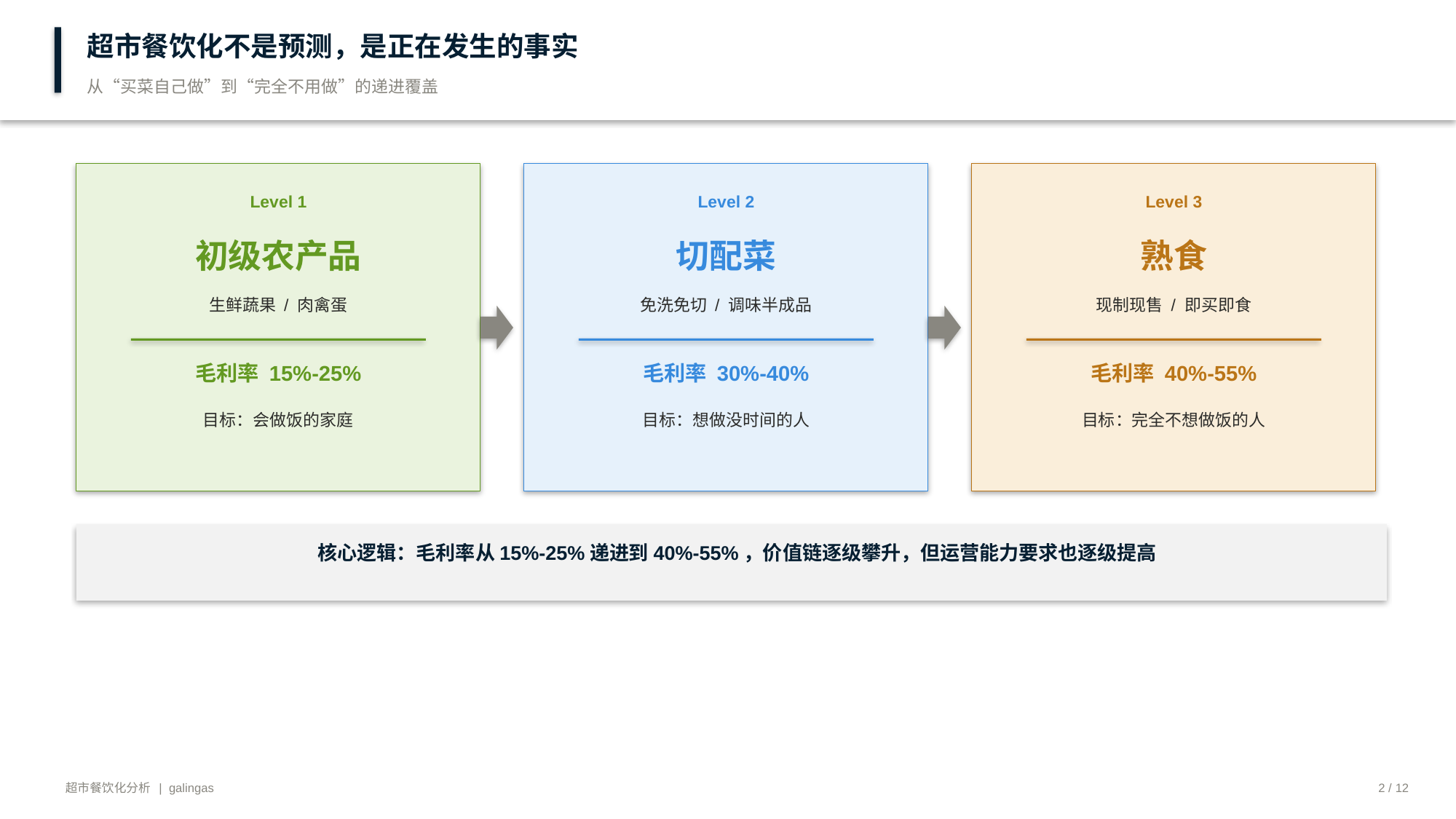

超市餐饮化不是预测，是正在发生的事实

从“买菜自己做”到“完全不用做”的递进覆盖

Level 1
Level 2
Level 3
初级农产品
切配菜
熟食
生鲜蔬果 / 肉禽蛋
免洗免切 / 调味半成品
现制现售 / 即买即食

毛利率 15%-25%
毛利率 30%-40%
毛利率 40%-55%
目标：会做饭的家庭
目标：想做没时间的人
目标：完全不想做饭的人

核心逻辑：毛利率从15%-25%递进到40%-55%，价值链逐级攀升，但运营能力要求也逐级提高
超市餐饮化分析  |  galingas
2 / 12